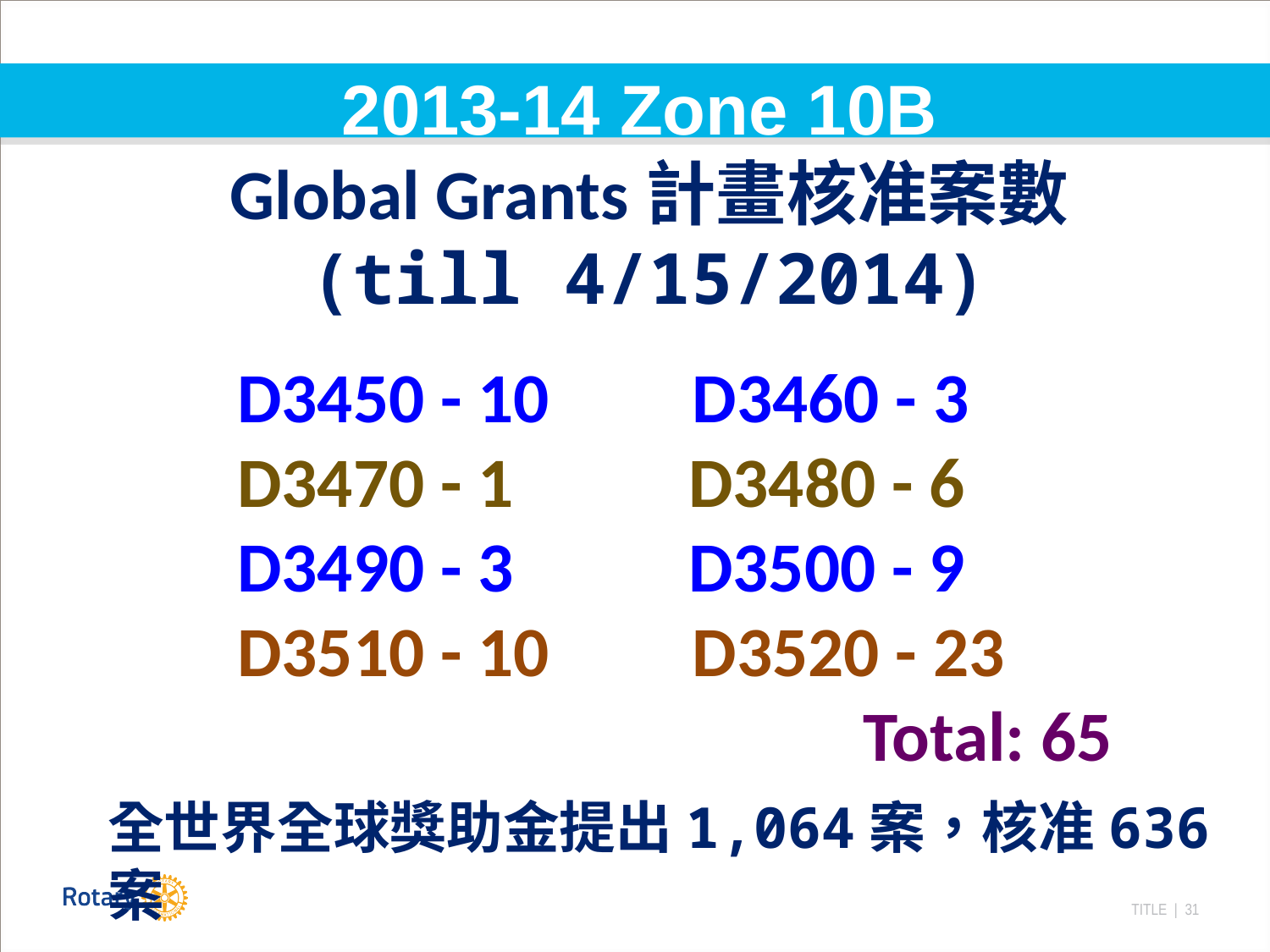

2013-14 Zone 10B
Global Grants計畫核准案數
(till 4/15/2014)
D3450 - 10         D3460 - 3
D3470 - 1           D3480 - 6
D3490 - 3           D3500 - 9
D3510 - 10         D3520 - 23
Total: 65
全世界全球獎助金提出1,064案，核准636案